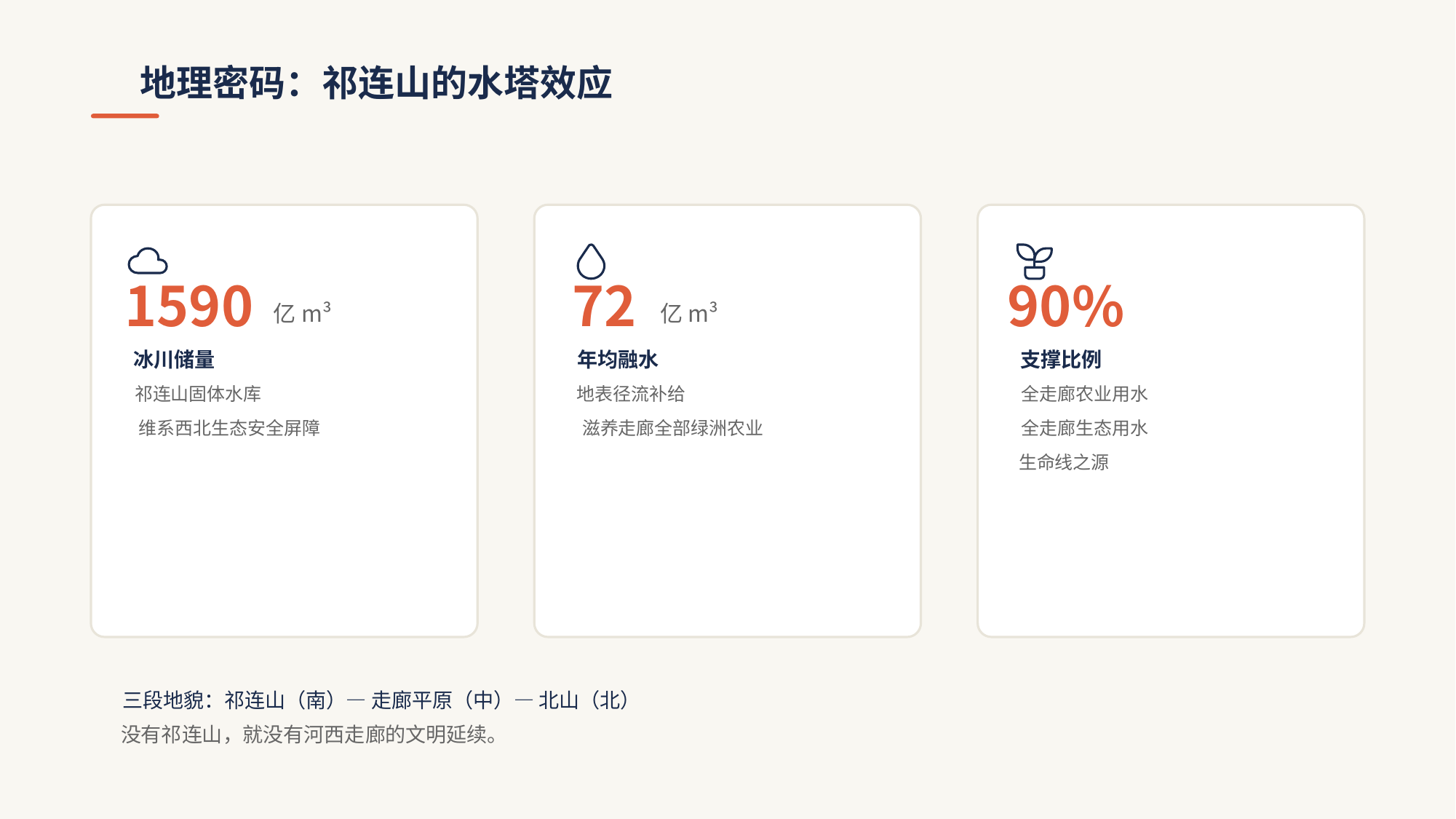

地理密码：祁连山的水塔效应

1590
亿m³
冰川储量
祁连山固体水库
维系西北生态安全屏障

72
亿m³
年均融水
地表径流补给
滋养走廊全部绿洲农业

90%
支撑比例
全走廊农业用水
全走廊生态用水
生命线之源
三段地貌：祁连山（南）— 走廊平原（中）— 北山（北）
没有祁连山，就没有河西走廊的文明延续。